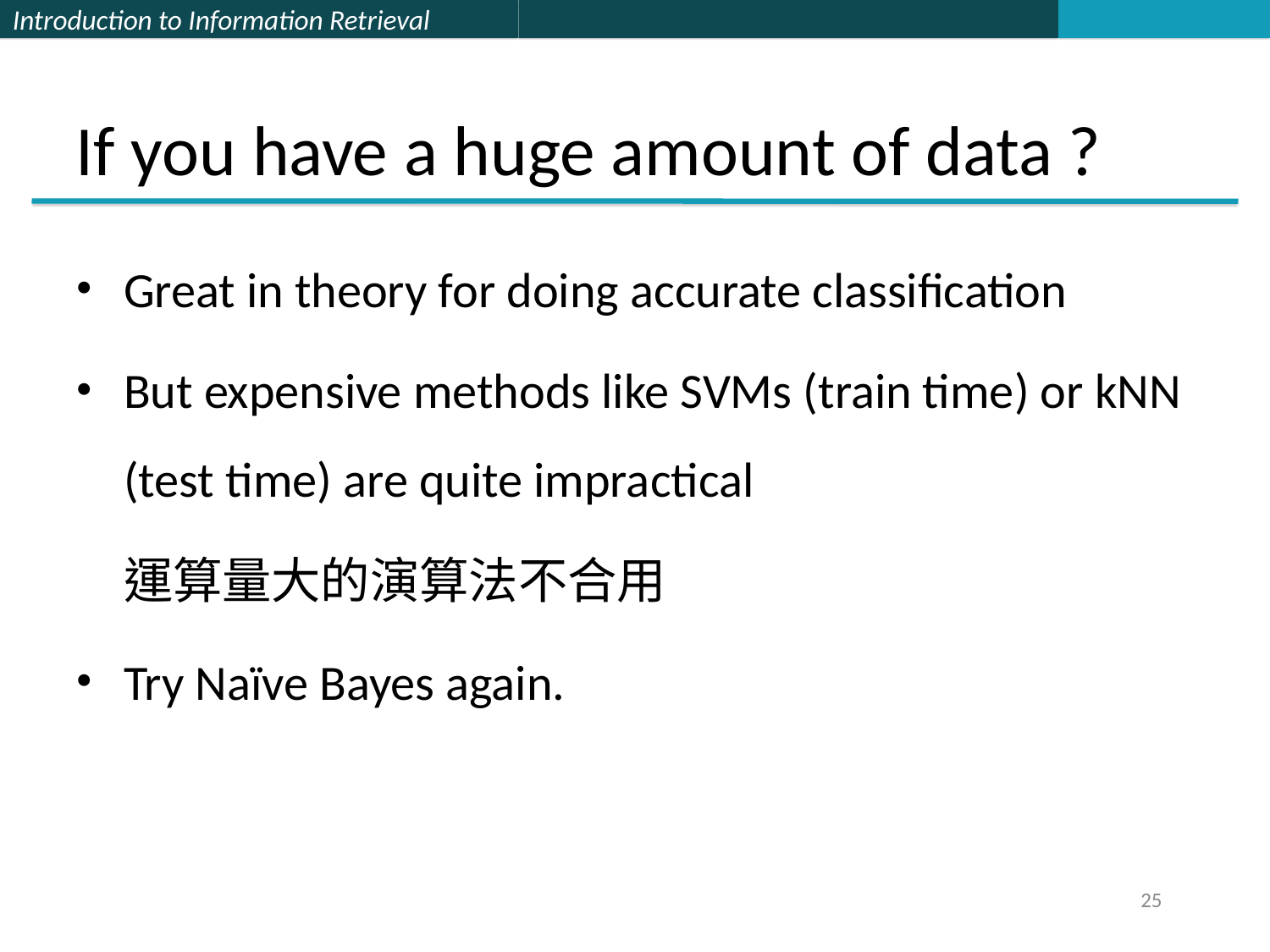

# If you have a huge amount of data ?
Great in theory for doing accurate classification
But expensive methods like SVMs (train time) or kNN (test time) are quite impractical
	運算量大的演算法不合用
Try Naïve Bayes again.
25